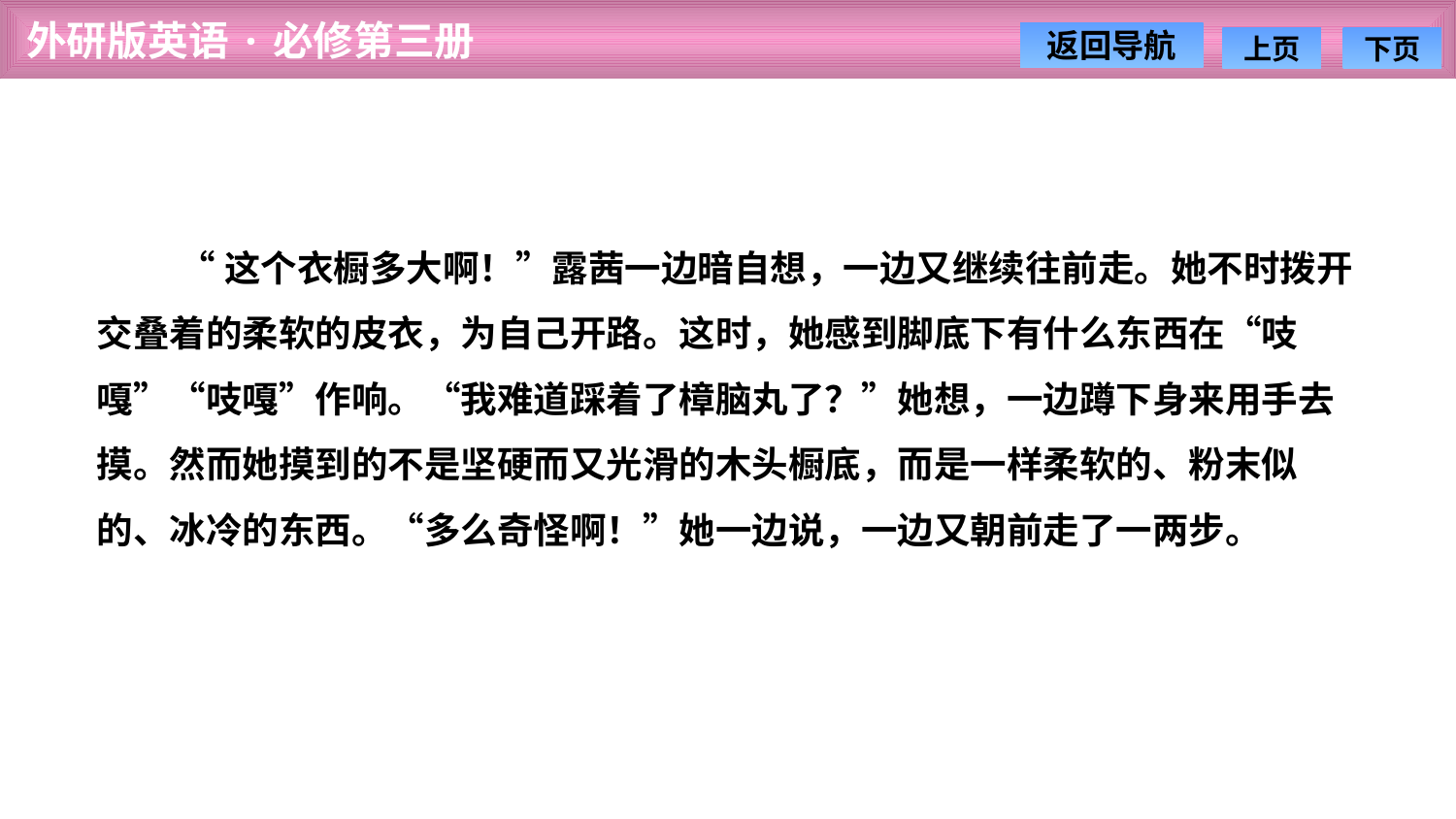

“这个衣橱多大啊！”露茜一边暗自想，一边又继续往前走。她不时拨开交叠着的柔软的皮衣，为自己开路。这时，她感到脚底下有什么东西在“吱嘎”“吱嘎”作响。“我难道踩着了樟脑丸了？”她想，一边蹲下身来用手去摸。然而她摸到的不是坚硬而又光滑的木头橱底，而是一样柔软的、粉末似的、冰冷的东西。“多么奇怪啊！”她一边说，一边又朝前走了一两步。